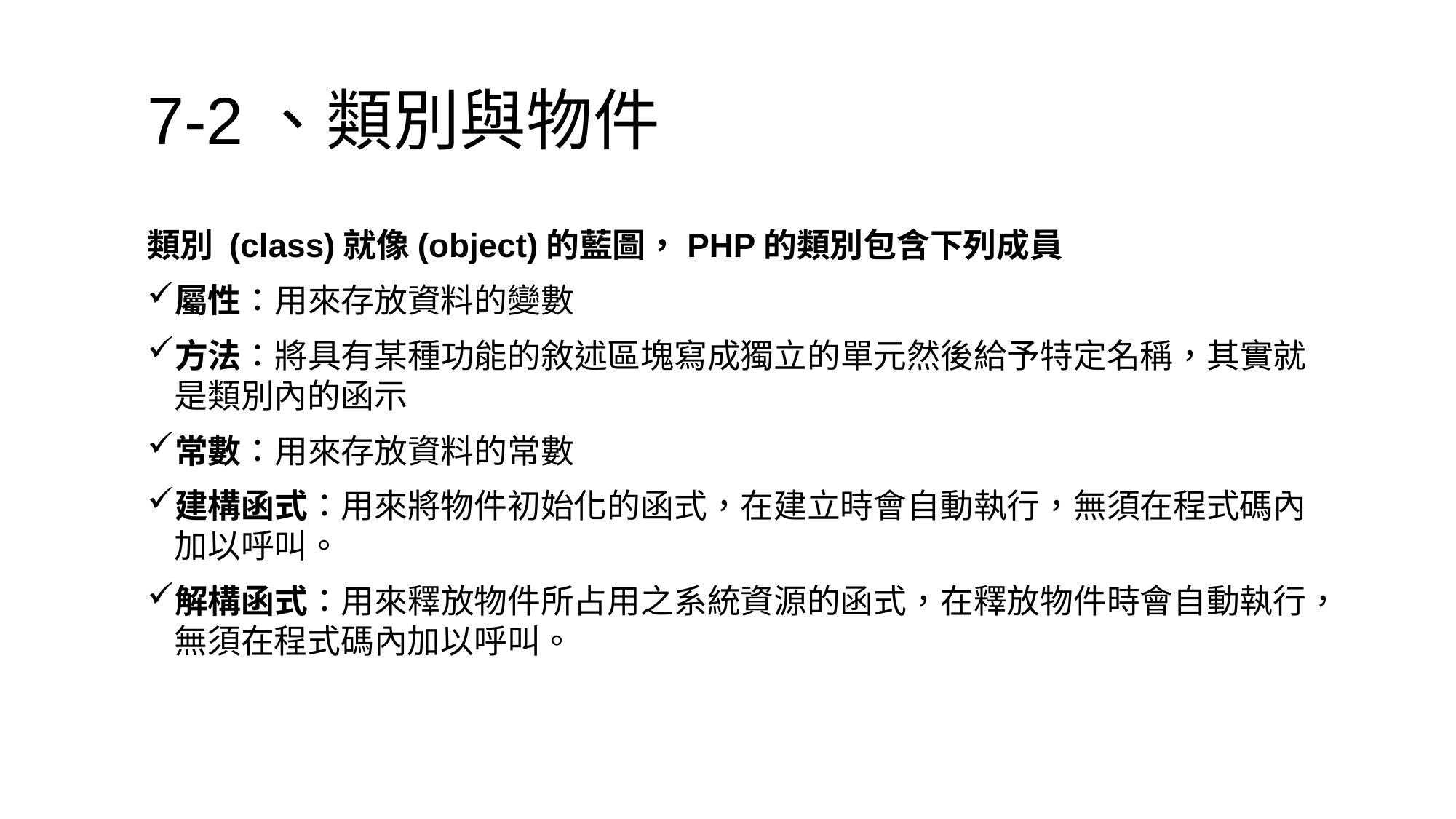

# 7-2、類別與物件
類別 (class)就像(object)的藍圖，PHP的類別包含下列成員
屬性：用來存放資料的變數
方法：將具有某種功能的敘述區塊寫成獨立的單元然後給予特定名稱，其實就是類別內的函示
常數：用來存放資料的常數
建構函式：用來將物件初始化的函式，在建立時會自動執行，無須在程式碼內加以呼叫。
解構函式：用來釋放物件所占用之系統資源的函式，在釋放物件時會自動執行，無須在程式碼內加以呼叫。